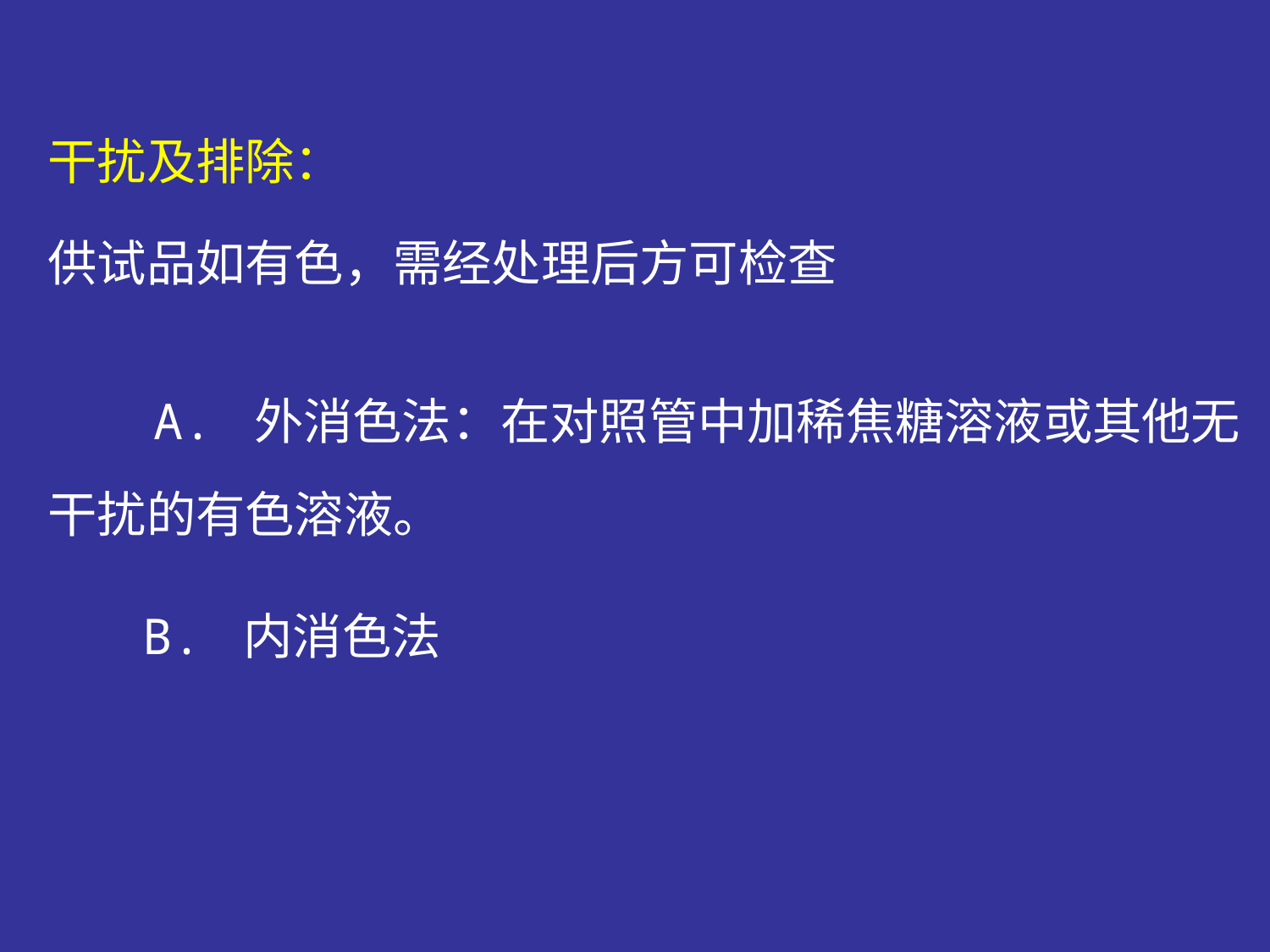

干扰及排除：
供试品如有色，需经处理后方可检查
      A. 外消色法：在对照管中加稀焦糖溶液或其他无 干扰的有色溶液。
      B. 内消色法